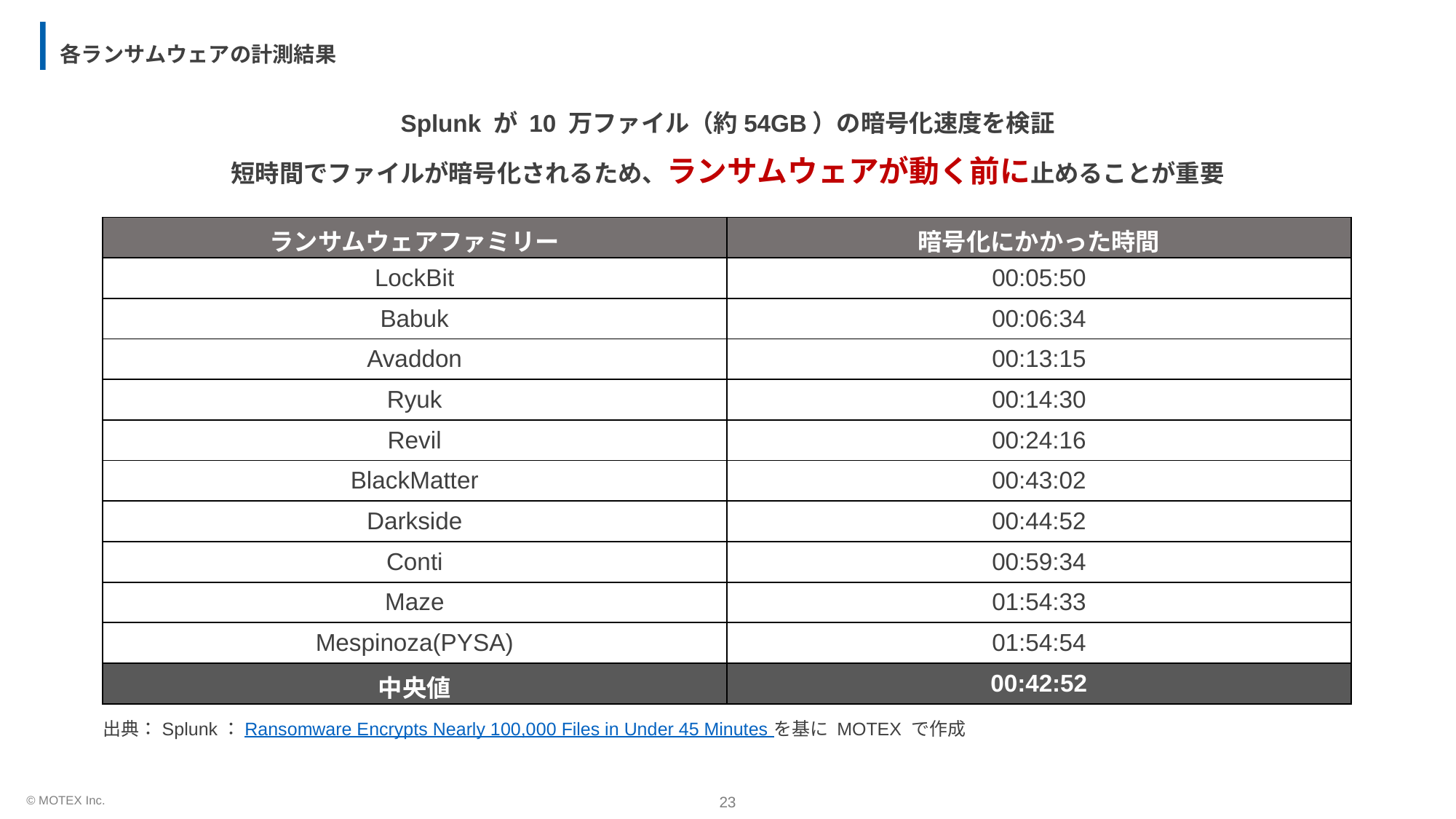

各ランサムウェアの計測結果
Splunk が 10 万ファイル（約54GB）の暗号化速度を検証
短時間でファイルが暗号化されるため、ランサムウェアが動く前に止めることが重要
| ランサムウェアファミリー | 暗号化にかかった時間 |
| --- | --- |
| LockBit | 00:05:50 |
| Babuk | 00:06:34 |
| Avaddon | 00:13:15 |
| Ryuk | 00:14:30 |
| Revil | 00:24:16 |
| BlackMatter | 00:43:02 |
| Darkside | 00:44:52 |
| Conti | 00:59:34 |
| Maze | 01:54:33 |
| Mespinoza(PYSA) | 01:54:54 |
| 中央値 | 00:42:52 |
出典：Splunk：Ransomware Encrypts Nearly 100,000 Files in Under 45 Minutes を基に MOTEX で作成